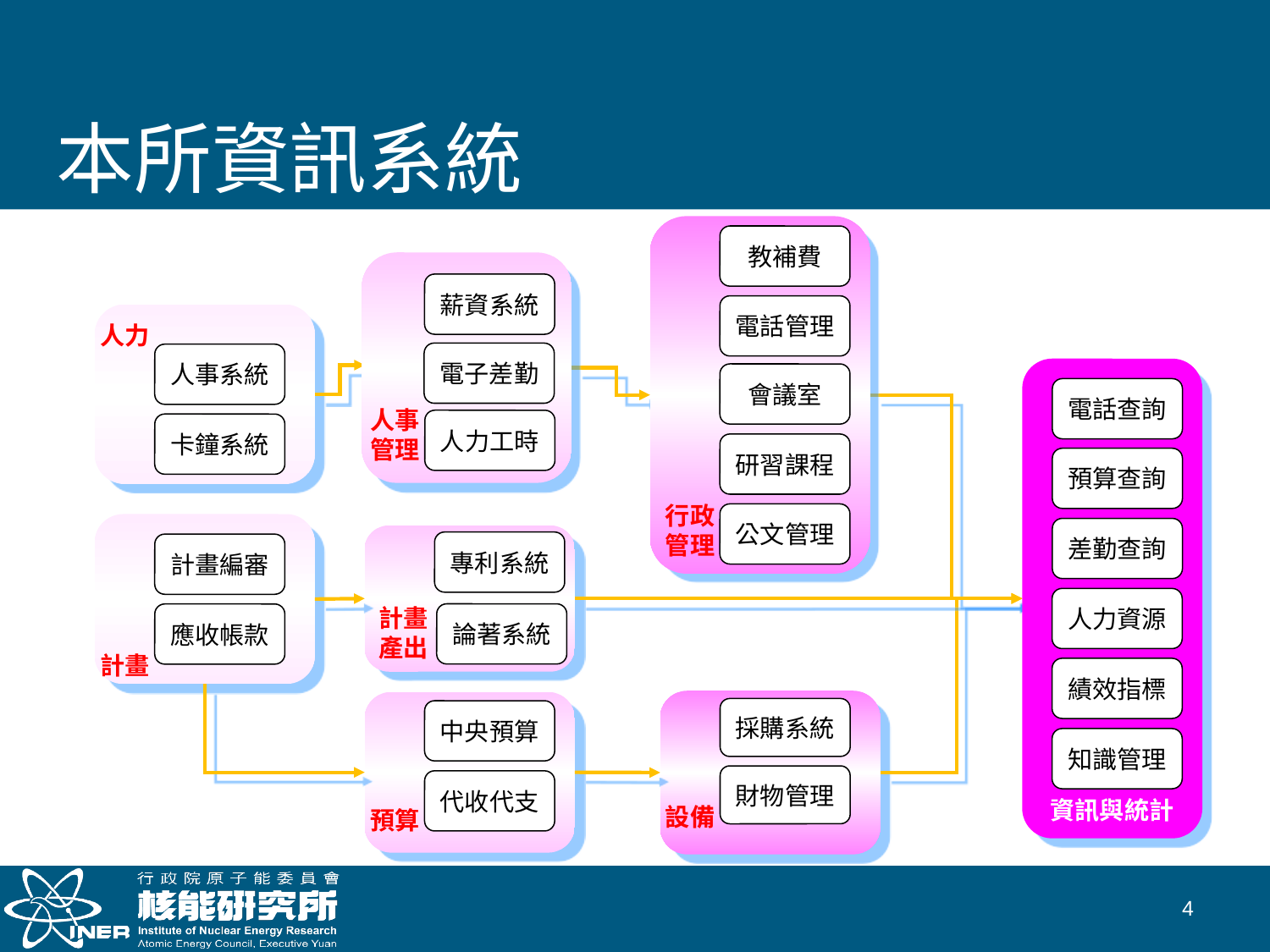

# 本所資訊系統

教補費
電話管理
會議室
研習課程
行政管理
公文管理

薪資系統
電子差勤
人事管理
人力工時

人力
人事系統
卡鐘系統

電話查詢
預算查詢
差勤查詢
人力資源
績效指標
知識管理
資訊與統計

計畫編審
應收帳款
計畫

專利系統
計畫產出
論著系統

採購系統
財物管理
設備

中央預算
代收代支
預算
4